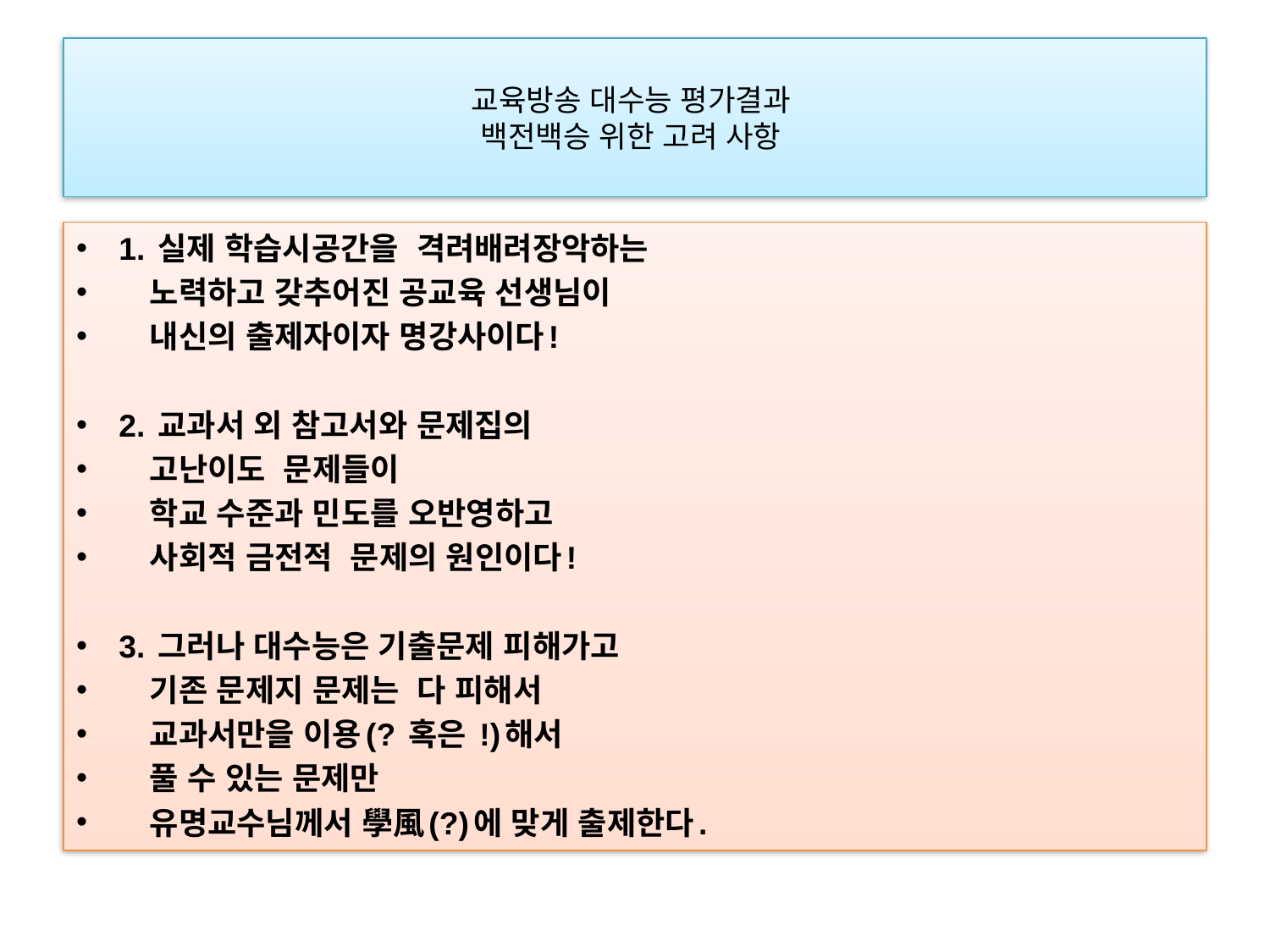

# 교육방송 대수능 평가결과 백전백승 위한 고려 사항
1. 실제 학습시공간을  격려배려장악하는
   노력하고 갖추어진 공교육 선생님이
   내신의 출제자이자 명강사이다!

2. 교과서 외 참고서와 문제집의
   고난이도  문제들이
   학교 수준과 민도를 오반영하고
   사회적 금전적  문제의 원인이다!

3. 그러나 대수능은 기출문제 피해가고
   기존 문제지 문제는  다 피해서
   교과서만을 이용(? 혹은 !)해서
   풀 수 있는 문제만
   유명교수님께서 學風(?)에 맞게 출제한다.